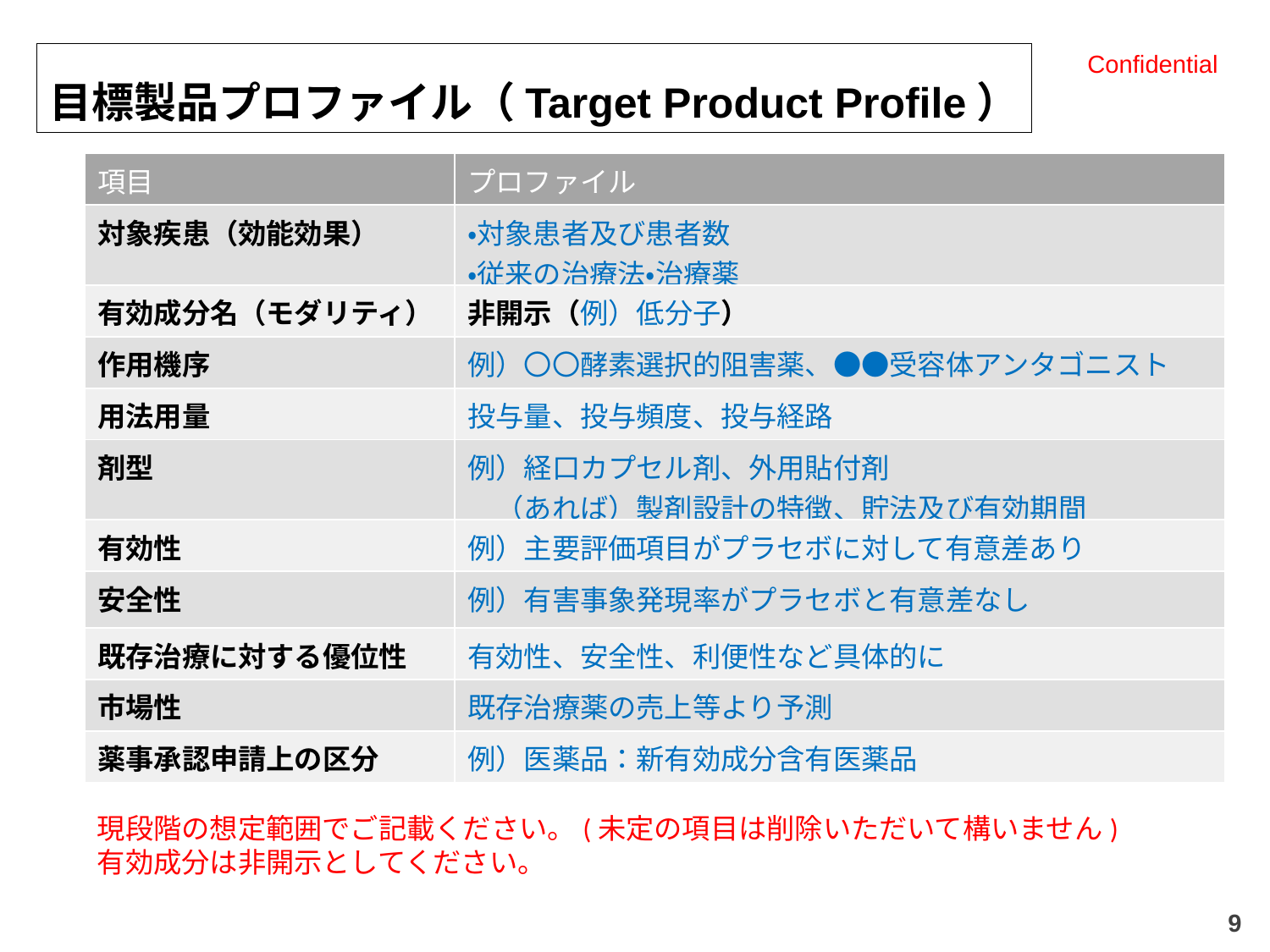

Confidential
目標製品プロファイル（Target Product Profile）
| 項目 | プロファイル |
| --- | --- |
| 対象疾患（効能効果） | ・対象患者及び患者数 ・従来の治療法・治療薬 |
| 有効成分名（モダリティ） | 非開示（例）低分子） |
| 作用機序 | 例）〇〇酵素選択的阻害薬、●●受容体アンタゴニスト |
| 用法用量 | 投与量、投与頻度、投与経路 |
| 剤型 | 例）経口カプセル剤、外用貼付剤 　（あれば）製剤設計の特徴、貯法及び有効期間 |
| 有効性 | 例）主要評価項目がプラセボに対して有意差あり |
| 安全性 | 例）有害事象発現率がプラセボと有意差なし |
| 既存治療に対する優位性 | 有効性、安全性、利便性など具体的に |
| 市場性 | 既存治療薬の売上等より予測 |
| 薬事承認申請上の区分 | 例）医薬品：新有効成分含有医薬品 |
現段階の想定範囲でご記載ください。(未定の項目は削除いただいて構いません)
有効成分は非開示としてください。
9